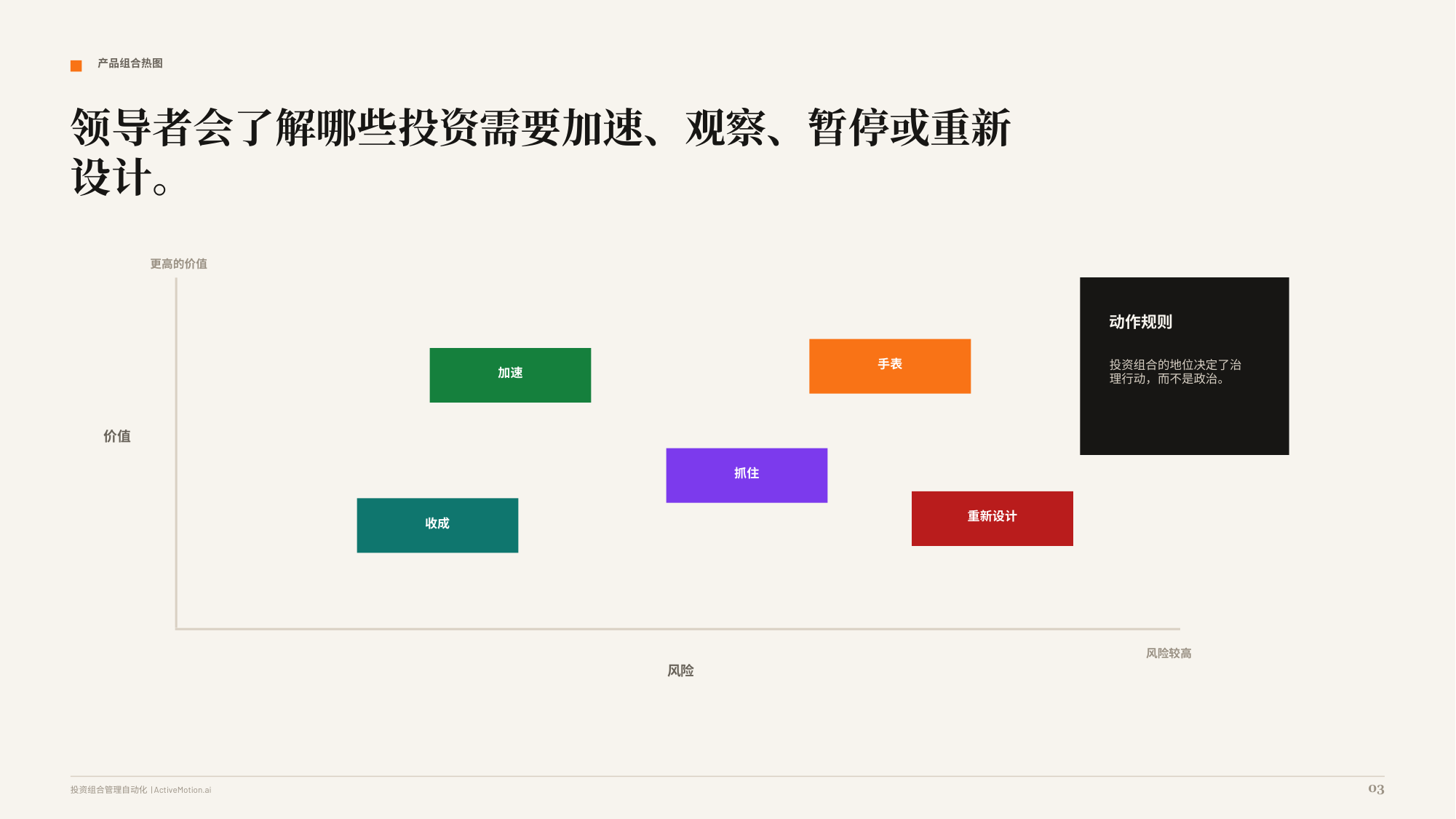

产品组合热图

领导者会了解哪些投资需要加速、观察、暂停或重新设计。
更高的价值

动作规则

手表
投资组合的地位决定了治理行动，而不是政治。
加速
价值

抓住

重新设计
收成

风险较高
风险

03
投资组合管理自动化 | ActiveMotion.ai